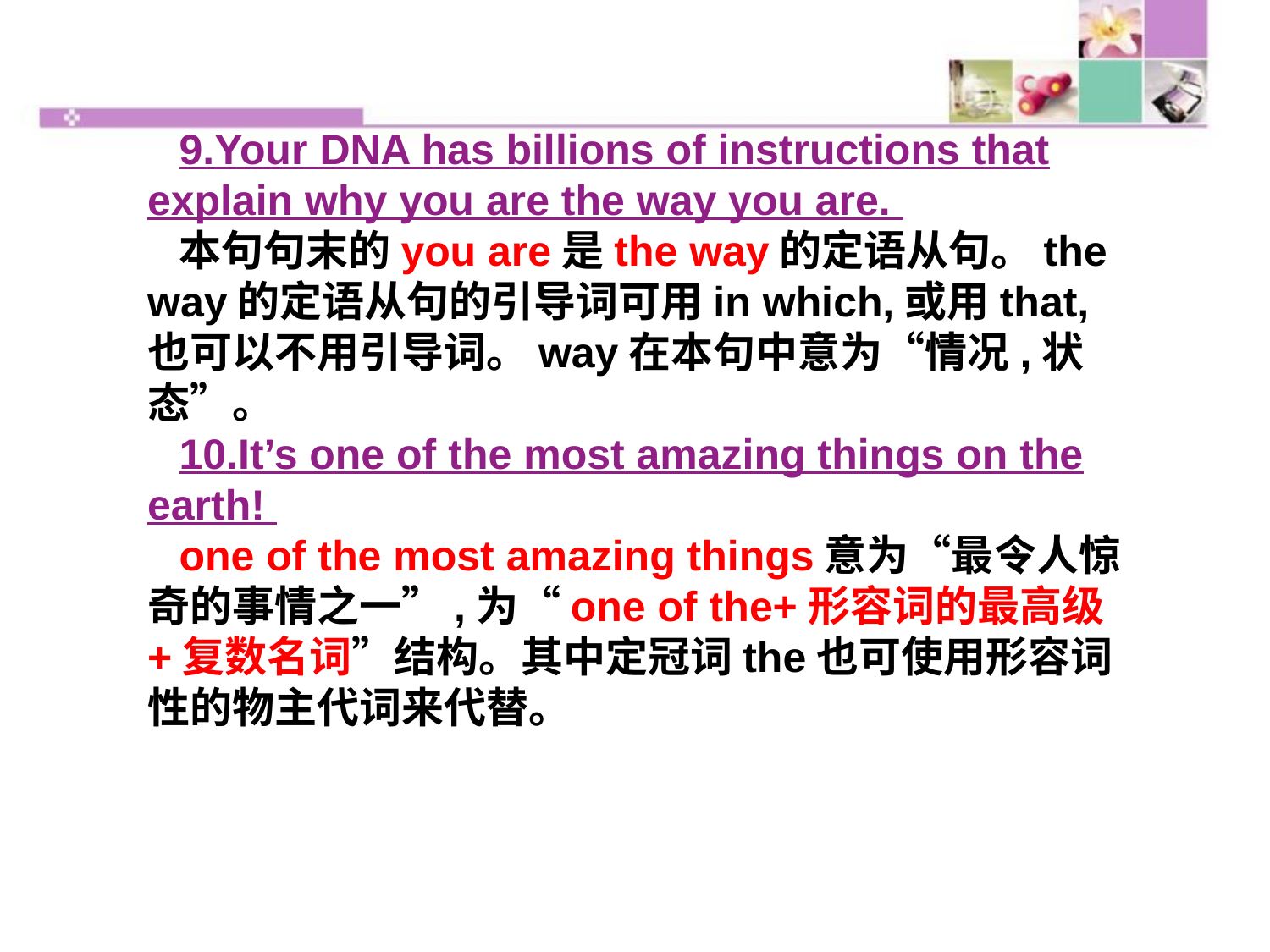

9.Your DNA has billions of instructions that explain why you are the way you are.
本句句末的you are是the way的定语从句。the way的定语从句的引导词可用in which,或用that,也可以不用引导词。way在本句中意为“情况,状态”。
10.It’s one of the most amazing things on the earth!
one of the most amazing things意为“最令人惊奇的事情之一”,为“one of the+形容词的最高级+复数名词”结构。其中定冠词the也可使用形容词性的物主代词来代替。